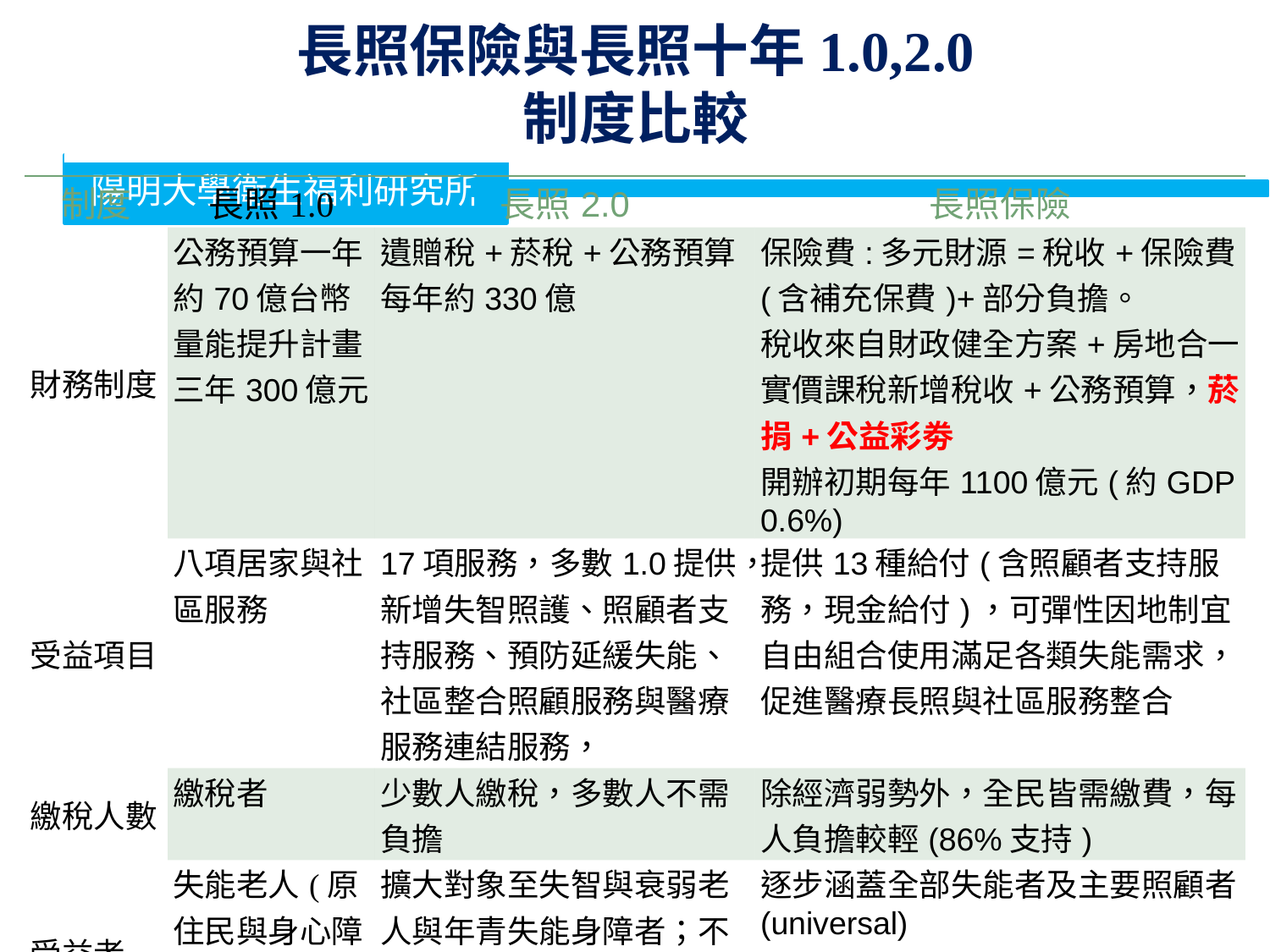

# 長照保險與長照十年1.0,2.0 制度比較
| 制度 | 長照1.0 | 長照2.0 | 長照保險 |
| --- | --- | --- | --- |
| 財務制度 | 公務預算一年約70億台幣 量能提升計畫三年300億元 | 遺贈稅+菸稅+公務預算每年約330億 | 保險費:多元財源=稅收+保險費(含補充保費)+部分負擔。 稅收來自財政健全方案+房地合一實價課稅新增稅收+公務預算，菸捐+公益彩劵 開辦初期每年1100億元(約GDP 0.6%) |
| 受益項目 | 八項居家與社區服務 | 17項服務，多數1.0提供，新增失智照護、照顧者支持服務、預防延緩失能、社區整合照顧服務與醫療服務連結服務， | 提供13種給付(含照顧者支持服務，現金給付)，可彈性因地制宜自由組合使用滿足各類失能需求，促進醫療長照與社區服務整合 |
| 繳稅人數 | 繳稅者 | 少數人繳稅，多數人不需負擔 | 除經濟弱勢外，全民皆需繳費，每人負擔較輕(86%支持) |
| 受益者 | 失能老人(原住民與身心障礙者放寬資格)、獨老 | 擴大對象至失智與衰弱老人與年青失能身障者；不補助聘外勞、住機構、50歲心智障礙者 | 逐步涵蓋全部失能者及主要照顧者(universal) |